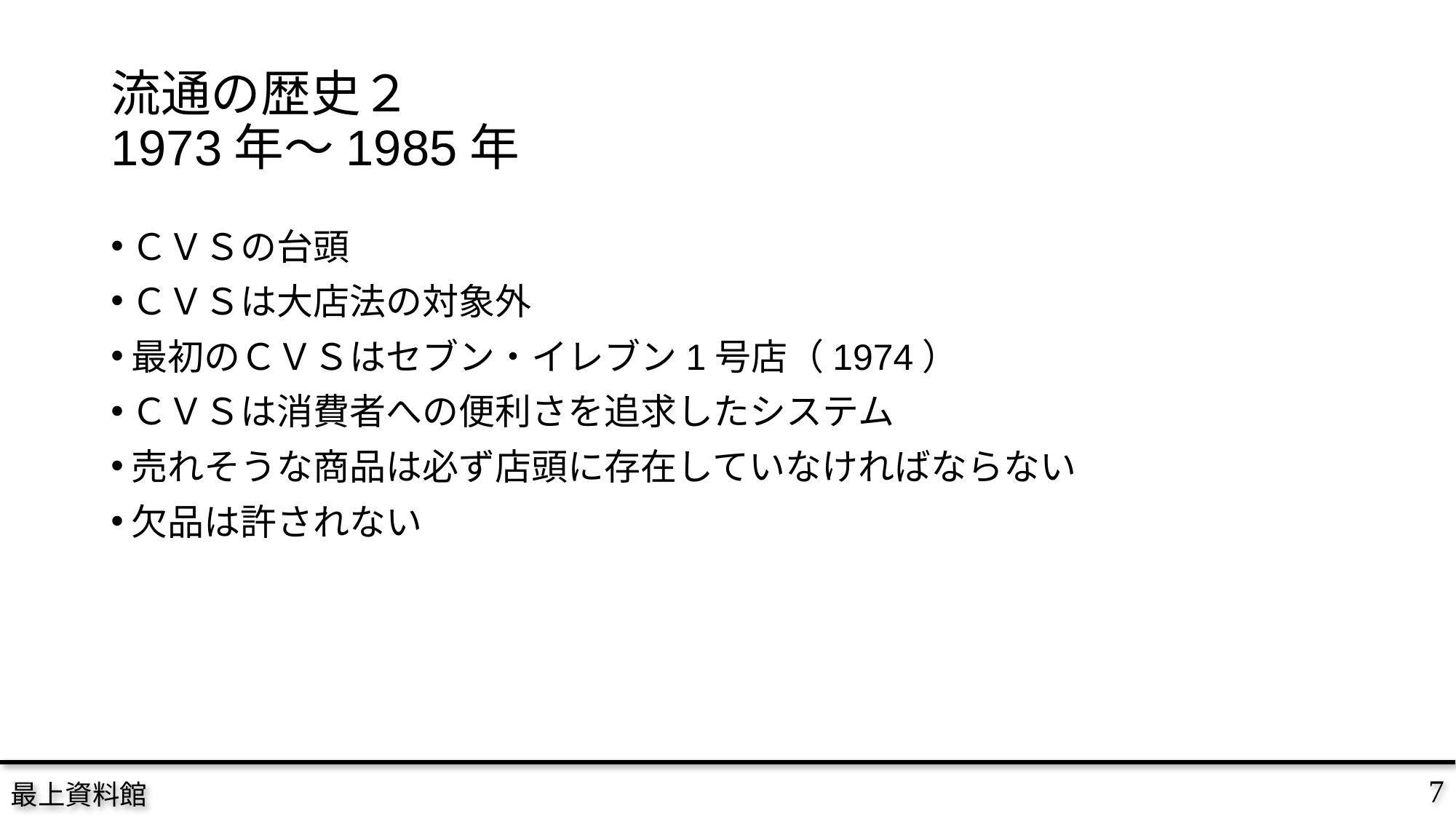

# 流通の歴史２ 1973年～1985年
ＣＶＳの台頭
ＣＶＳは大店法の対象外
最初のＣＶＳはセブン・イレブン1号店（1974）
ＣＶＳは消費者への便利さを追求したシステム
売れそうな商品は必ず店頭に存在していなければならない
欠品は許されない